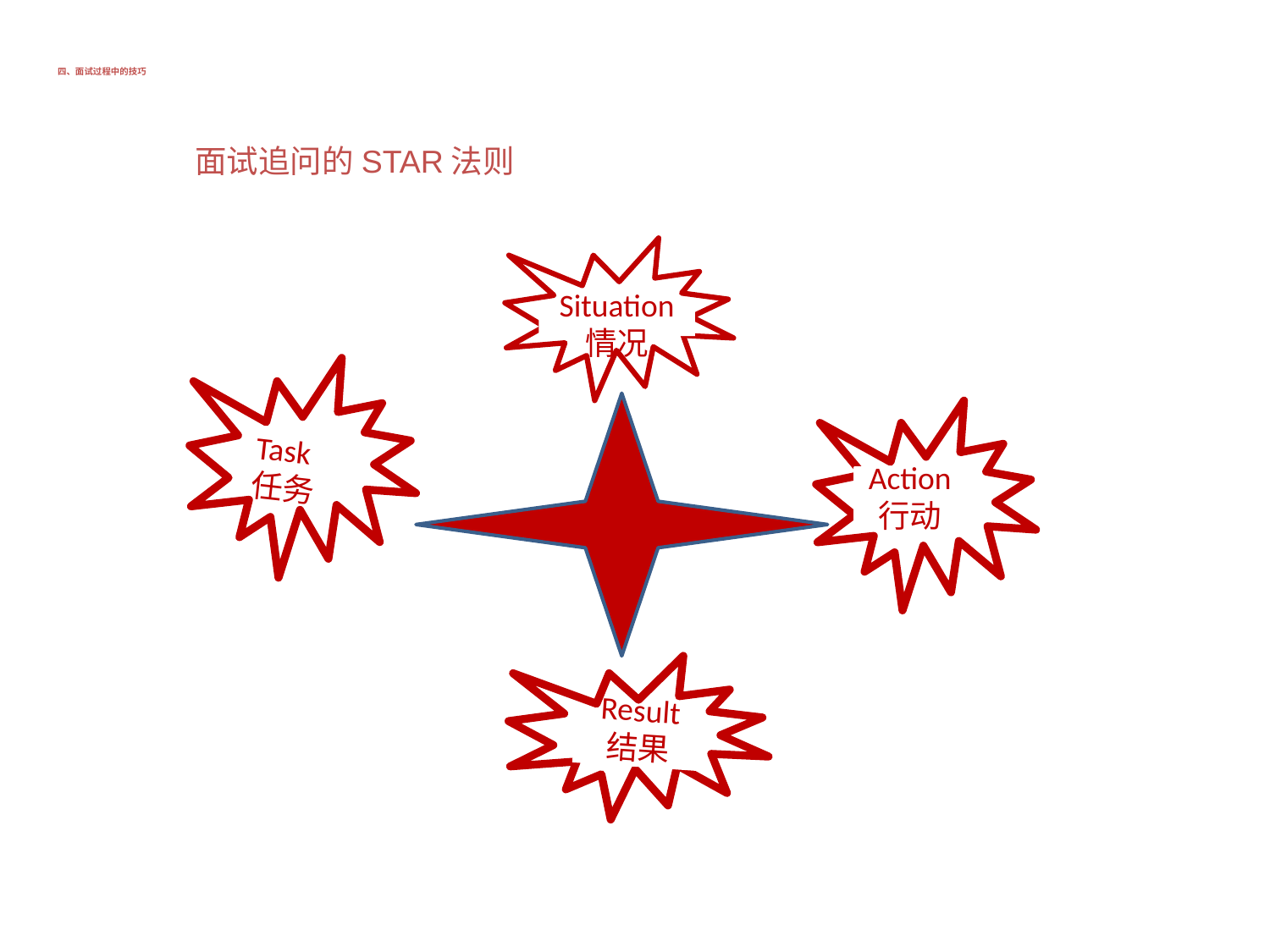

# 四、面试过程中的技巧

面试追问的STAR法则

Situation
情况

Task
任务
Action
行动

Result
结果